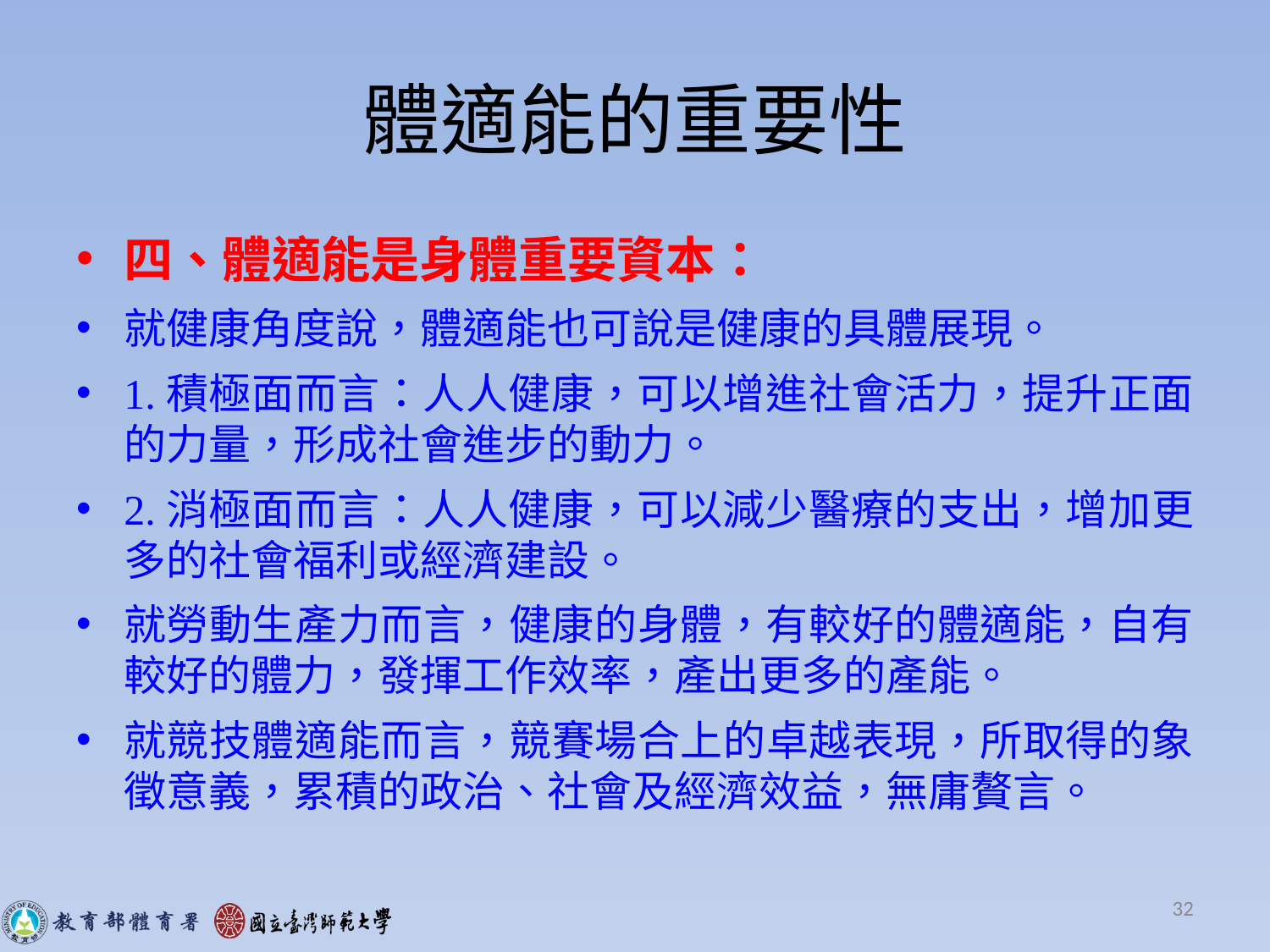

# 體適能的重要性
四、體適能是身體重要資本：
就健康角度說，體適能也可說是健康的具體展現。
1.積極面而言：人人健康，可以增進社會活力，提升正面的力量，形成社會進步的動力。
2.消極面而言：人人健康，可以減少醫療的支出，增加更多的社會福利或經濟建設。
就勞動生產力而言，健康的身體，有較好的體適能，自有較好的體力，發揮工作效率，產出更多的產能。
就競技體適能而言，競賽場合上的卓越表現，所取得的象徵意義，累積的政治、社會及經濟效益，無庸贅言。

32